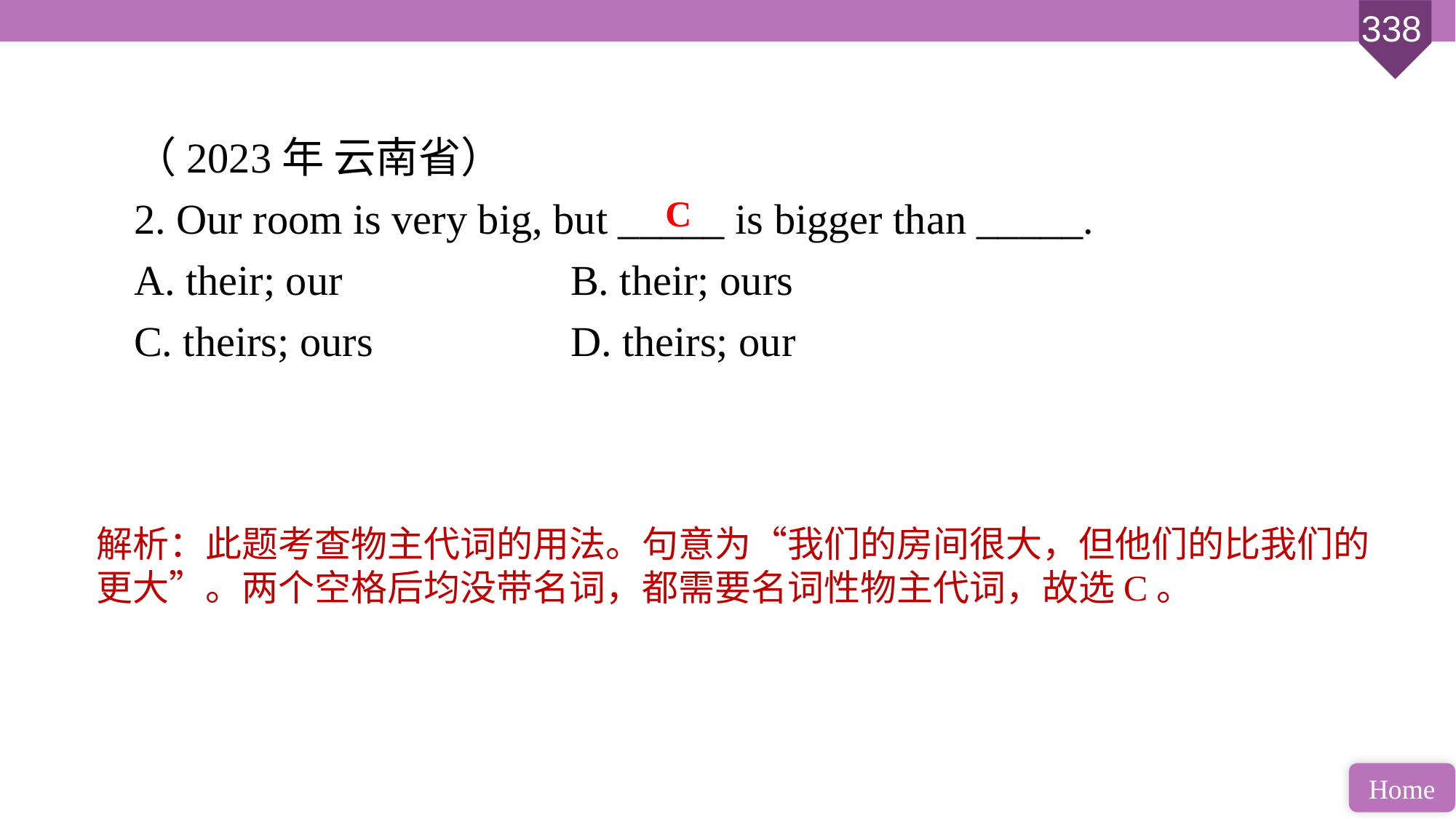

（2023年 云南省）
2. Our room is very big, but _____ is bigger than _____.
A. their; our 		B. their; ours
C. theirs; ours 		D. theirs; our
C
解析：此题考查物主代词的用法。句意为“我们的房间很大，但他们的比我们的
更大”。两个空格后均没带名词，都需要名词性物主代词，故选C。